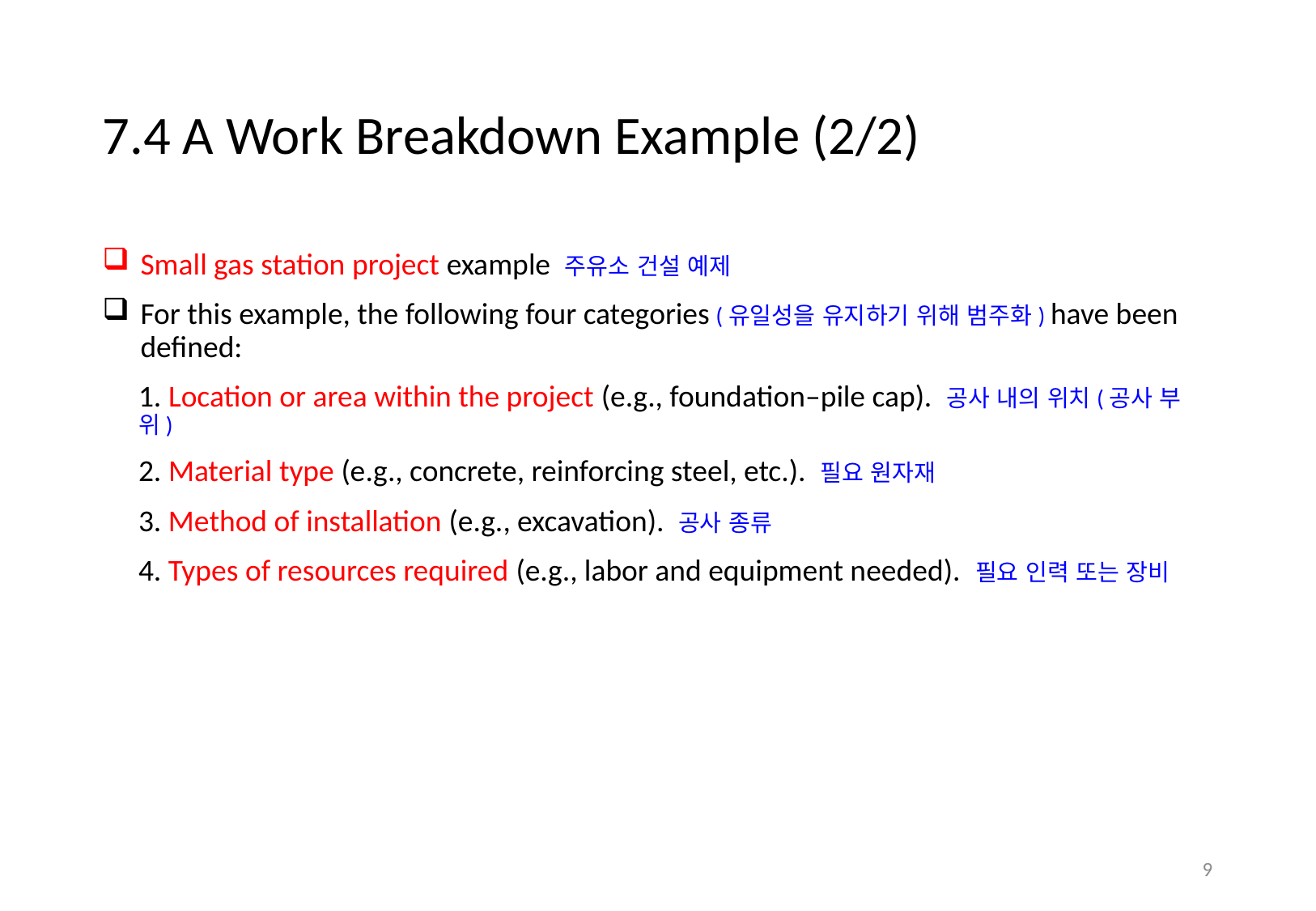

# 7.4 A Work Breakdown Example (2/2)
Small gas station project example 주유소 건설 예제
For this example, the following four categories (유일성을 유지하기 위해 범주화) have been defined:
1. Location or area within the project (e.g., foundation–pile cap). 공사 내의 위치(공사 부위)
2. Material type (e.g., concrete, reinforcing steel, etc.). 필요 원자재
3. Method of installation (e.g., excavation). 공사 종류
4. Types of resources required (e.g., labor and equipment needed). 필요 인력 또는 장비
9